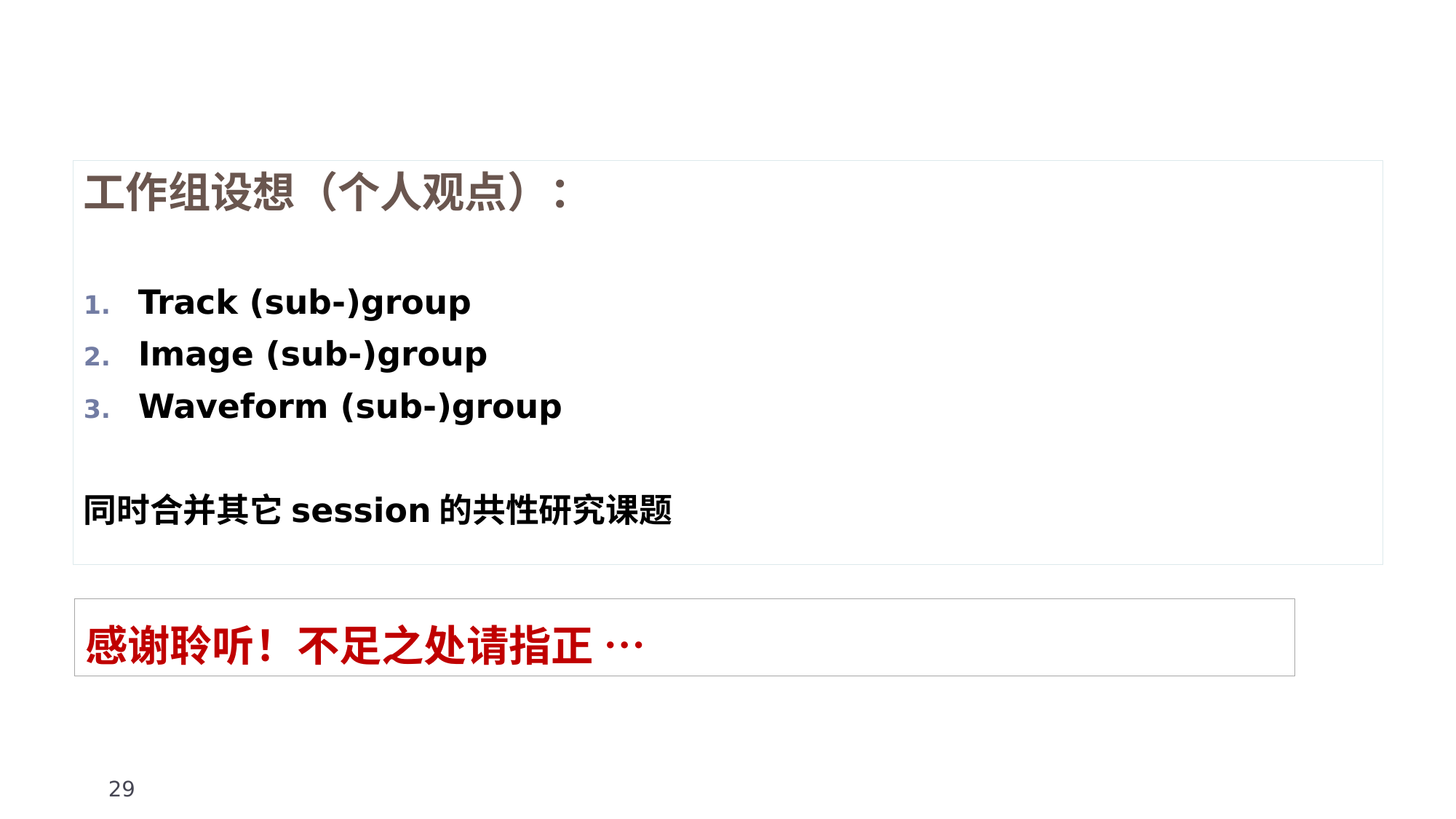

工作组设想（个人观点）：

Track (sub-)group
Image (sub-)group
Waveform (sub-)group

同时合并其它session的共性研究课题
感谢聆听！不足之处请指正 …
29